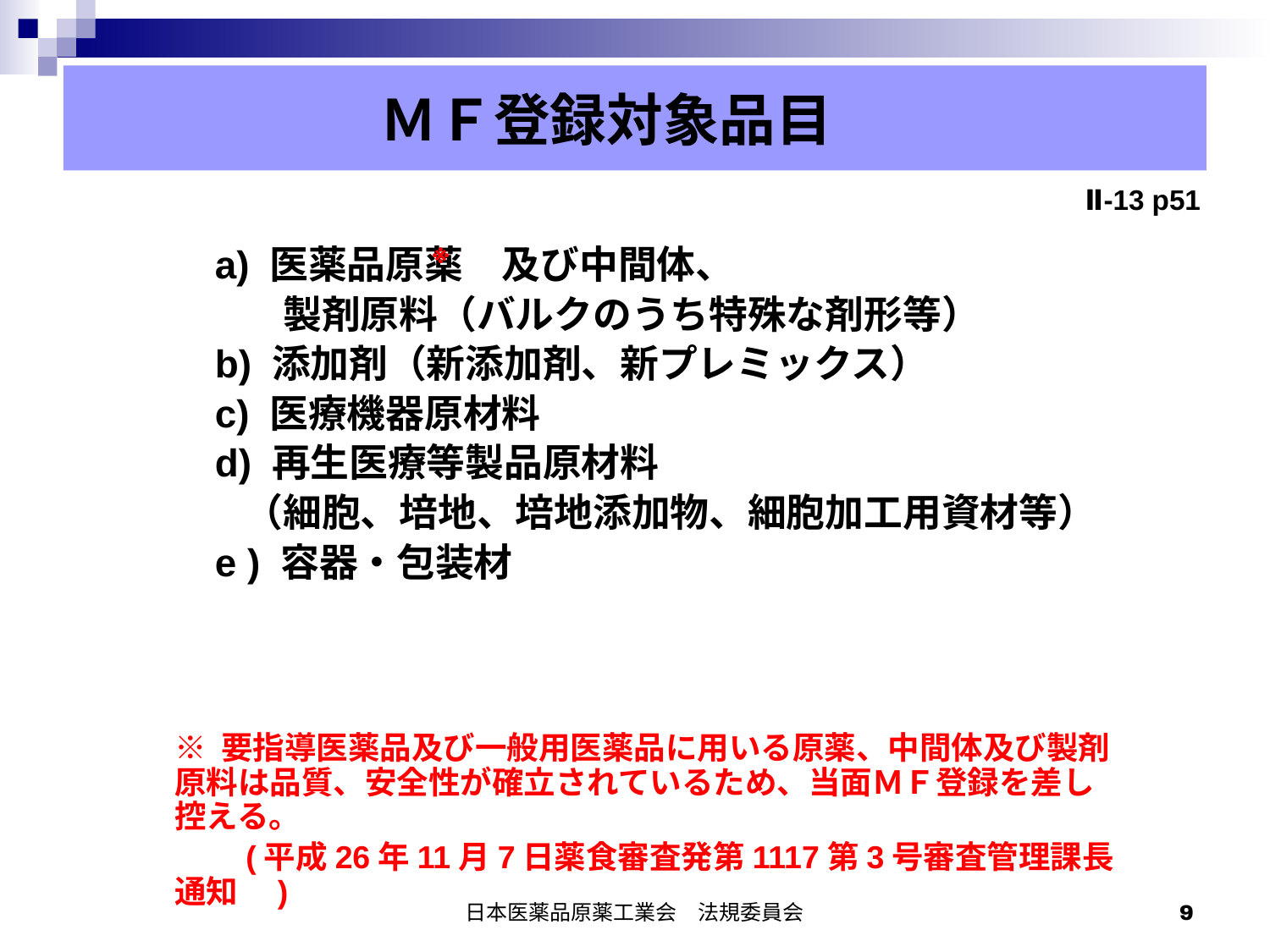

ＭＦ登録対象品目
Ⅱ-13 p51
※
　a) 医薬品原薬　及び中間体、
　　　製剤原料（バルクのうち特殊な剤形等）
　b) 添加剤（新添加剤、新プレミックス）
　c) 医療機器原材料
　d) 再生医療等製品原材料
　　（細胞、培地、培地添加物、細胞加工用資材等）
　e ) 容器・包装材

※ 要指導医薬品及び一般用医薬品に用いる原薬、中間体及び製剤原料は品質、安全性が確立されているため、当面ＭＦ登録を差し控える。
　　(平成26年11月7日薬食審査発第1117第3号審査管理課長通知　)
日本医薬品原薬工業会　法規委員会
9